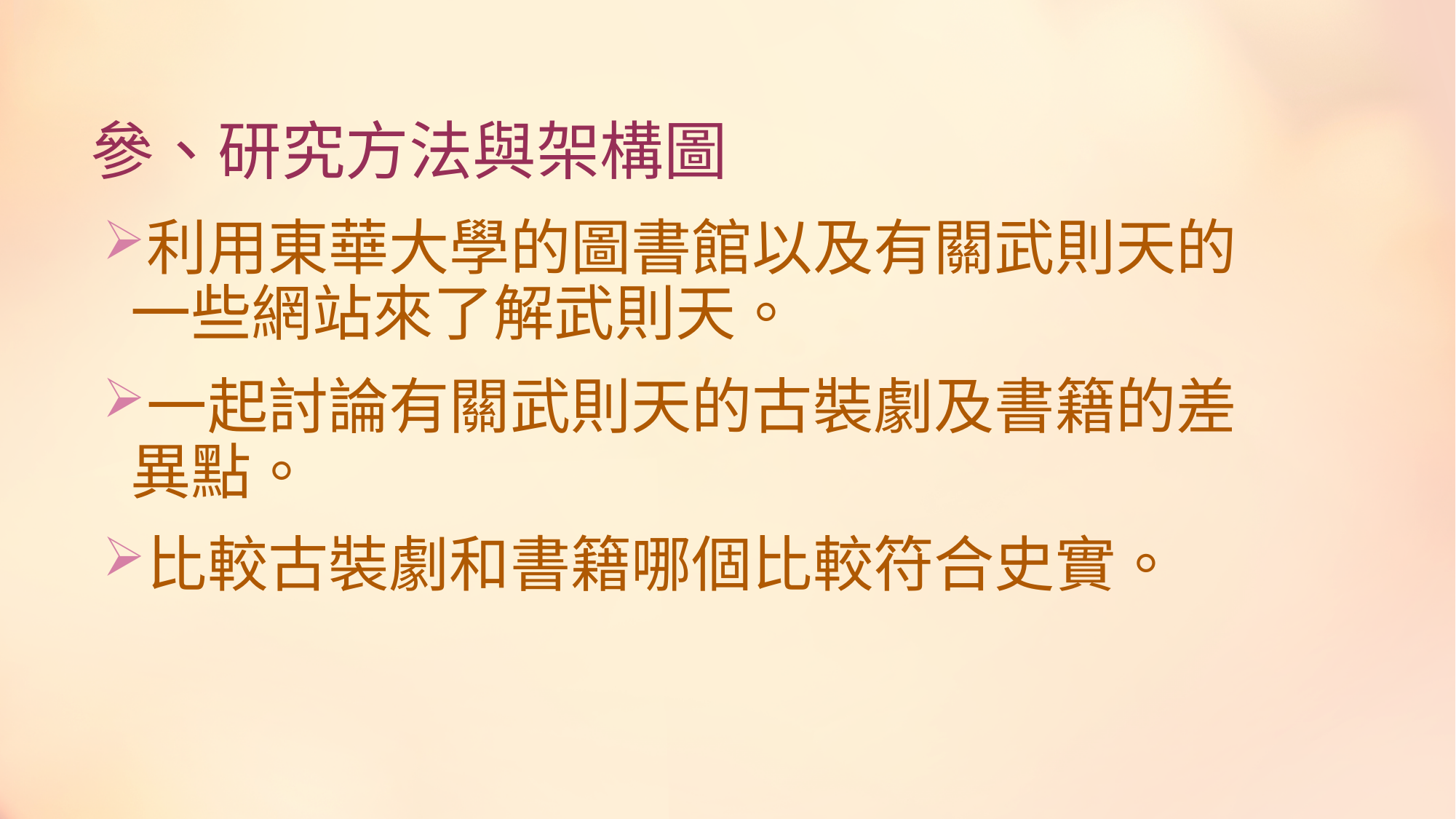

# 參、研究方法與架構圖
利用東華大學的圖書館以及有關武則天的一些網站來了解武則天。
一起討論有關武則天的古裝劇及書籍的差異點。
比較古裝劇和書籍哪個比較符合史實。